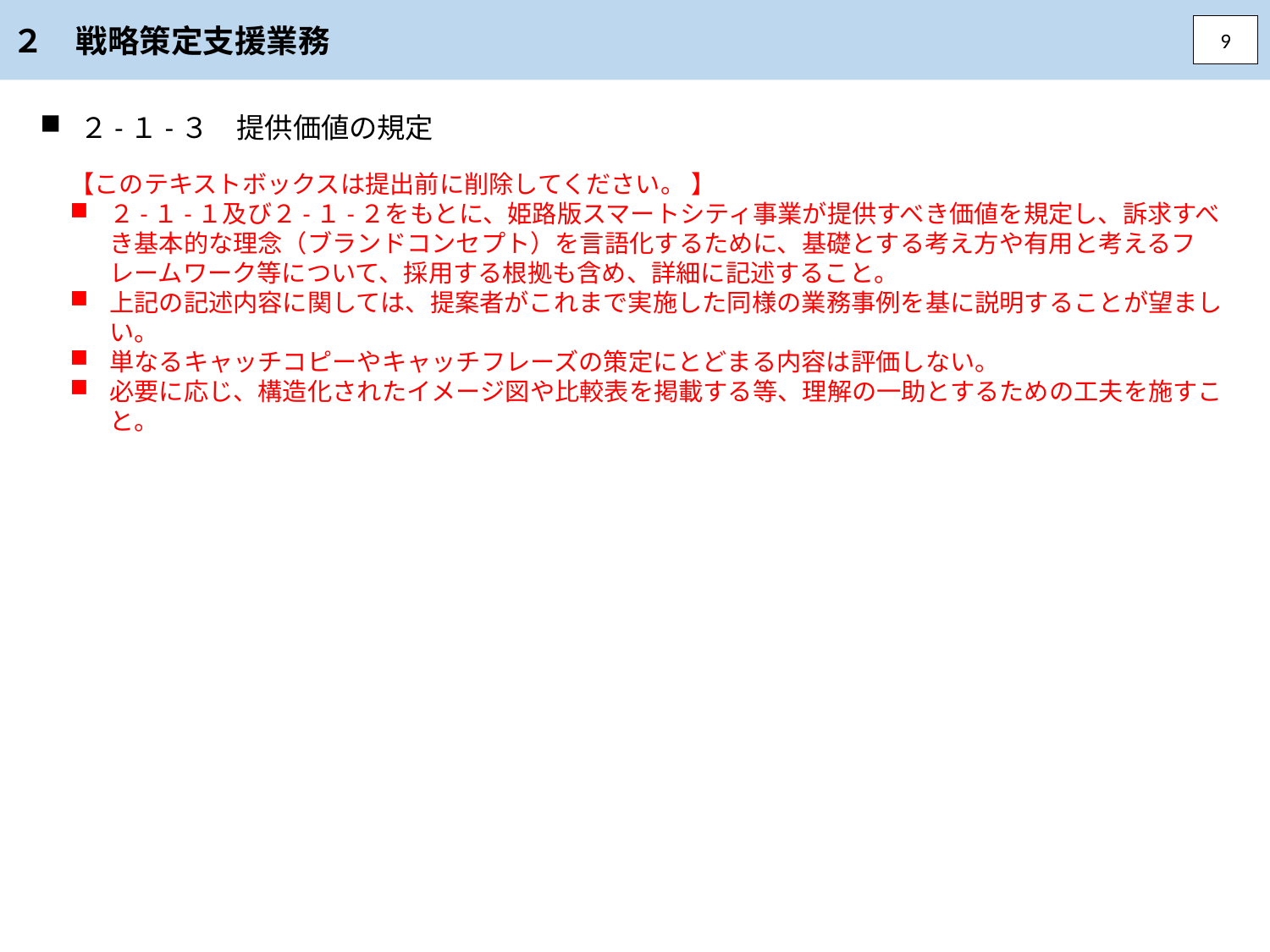

２　戦略策定支援業務
9
２-１-３　提供価値の規定
【このテキストボックスは提出前に削除してください。 】
２-１-１及び２-１-２をもとに、姫路版スマートシティ事業が提供すべき価値を規定し、訴求すべき基本的な理念（ブランドコンセプト）を言語化するために、基礎とする考え方や有用と考えるフレームワーク等について、採用する根拠も含め、詳細に記述すること。
上記の記述内容に関しては、提案者がこれまで実施した同様の業務事例を基に説明することが望ましい。
単なるキャッチコピーやキャッチフレーズの策定にとどまる内容は評価しない。
必要に応じ、構造化されたイメージ図や比較表を掲載する等、理解の一助とするための工夫を施すこと。